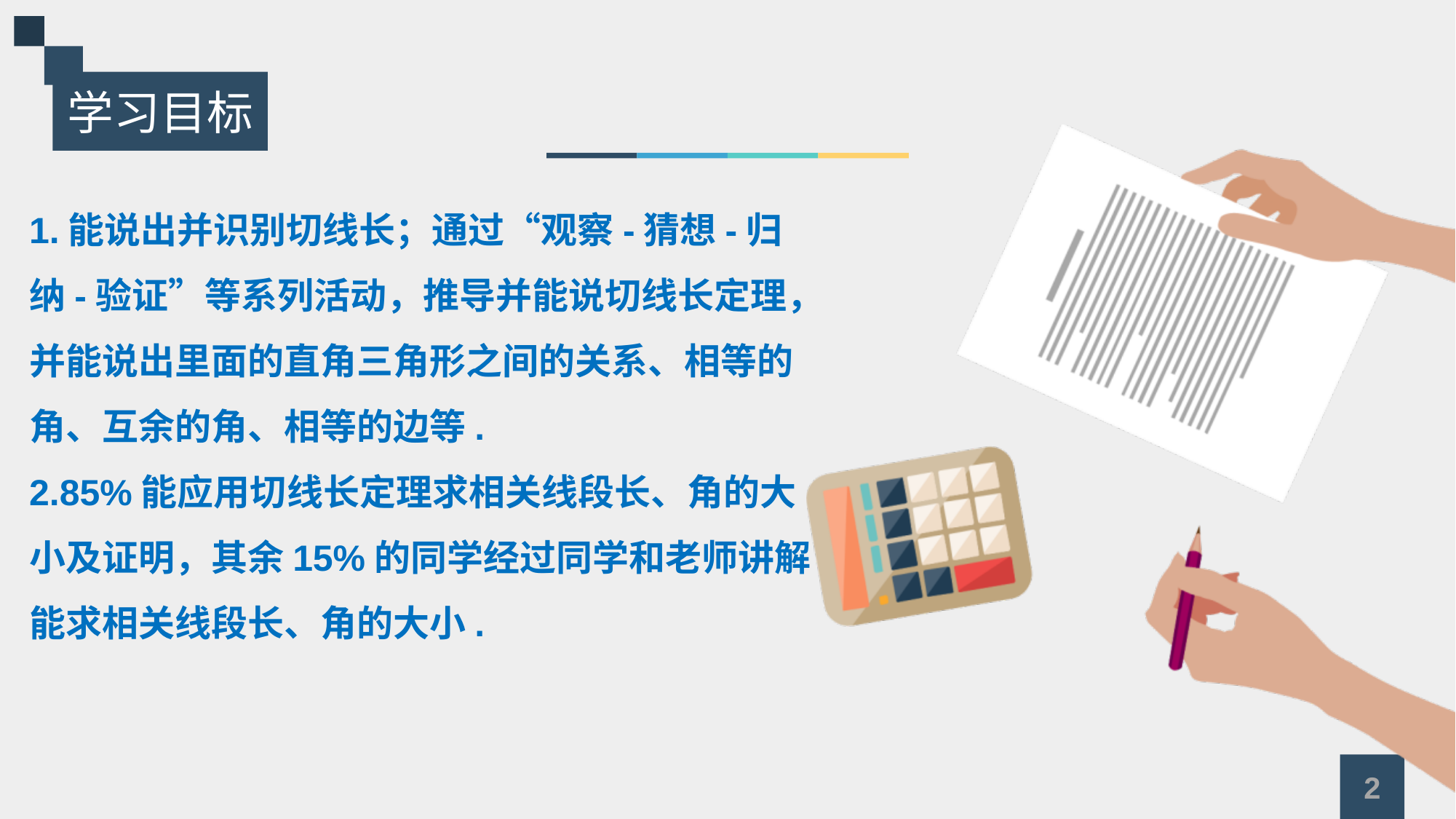

学习目标
1.能说出并识别切线长；通过“观察-猜想-归纳-验证”等系列活动，推导并能说切线长定理，并能说出里面的直角三角形之间的关系、相等的角、互余的角、相等的边等.
2.85%能应用切线长定理求相关线段长、角的大小及证明，其余15%的同学经过同学和老师讲解能求相关线段长、角的大小.
2